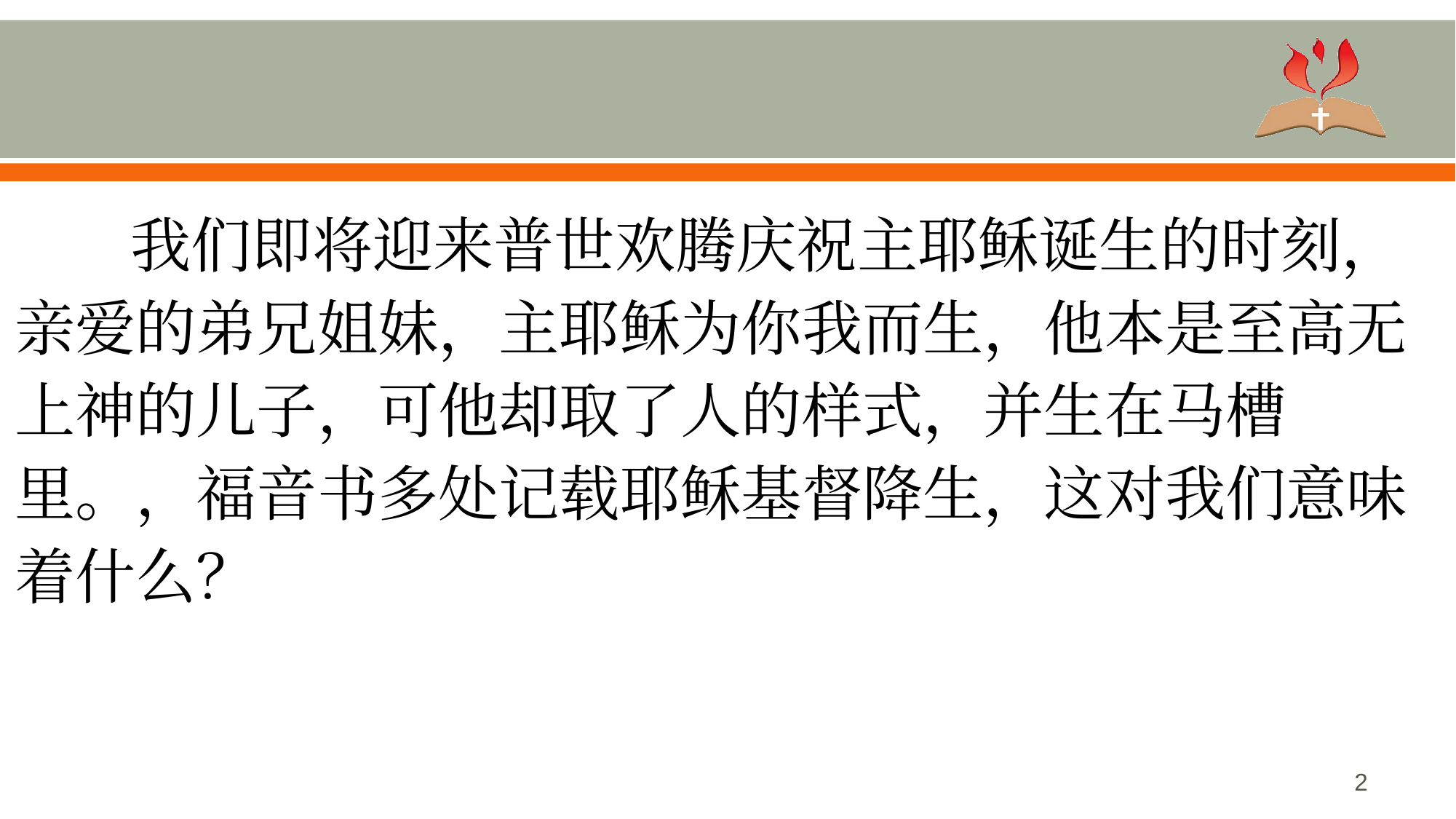

我们即将迎来普世欢腾庆祝主耶稣诞生的时刻，亲爱的弟兄姐妹，主耶稣为你我而生，他本是至高无上神的儿子，可他却取了人的样式，并生在马槽里。，福音书多处记载耶稣基督降生，这对我们意味着什么？

2